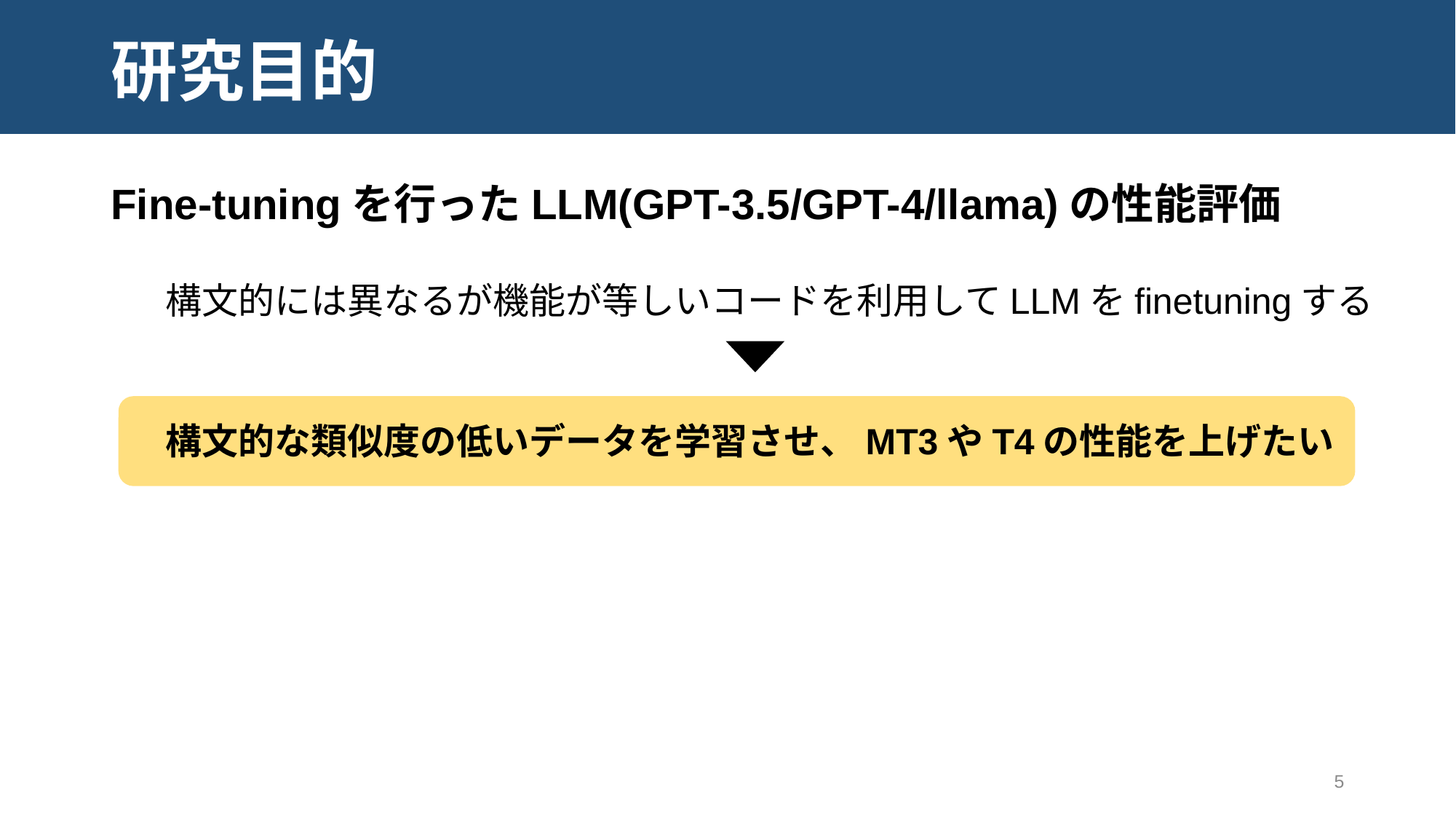

# 研究目的
Fine-tuningを行ったLLM(GPT-3.5/GPT-4/llama)の性能評価

構文的には異なるが機能が等しいコードを利用してLLMをfinetuningする

構文的な類似度の低いデータを学習させ、MT3やT4の性能を上げたい

5